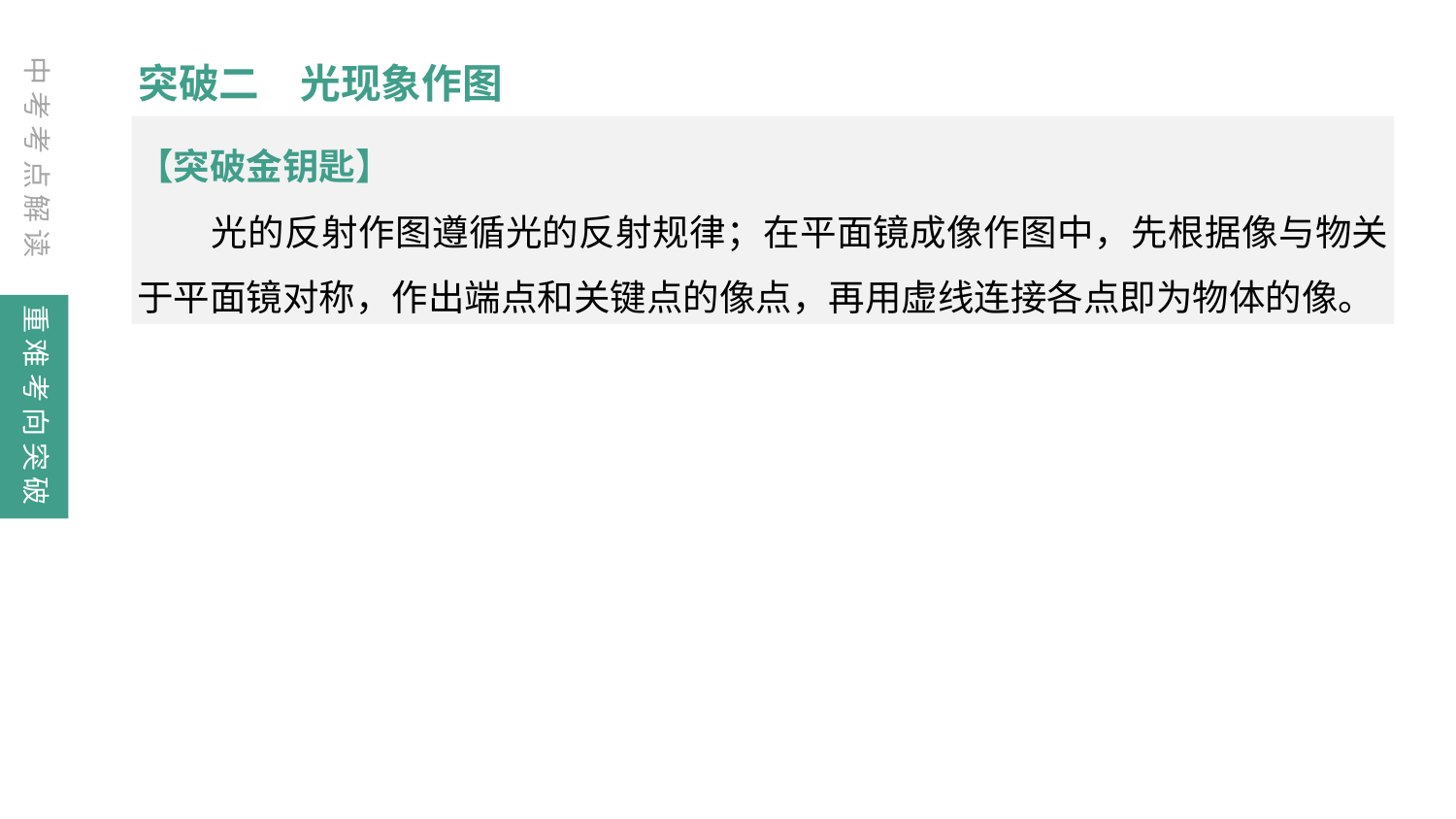

中考考点解读
突破二　光现象作图
【突破金钥匙】
　　光的反射作图遵循光的反射规律；在平面镜成像作图中，先根据像与物关于平面镜对称，作出端点和关键点的像点，再用虚线连接各点即为物体的像。
重难考向突破